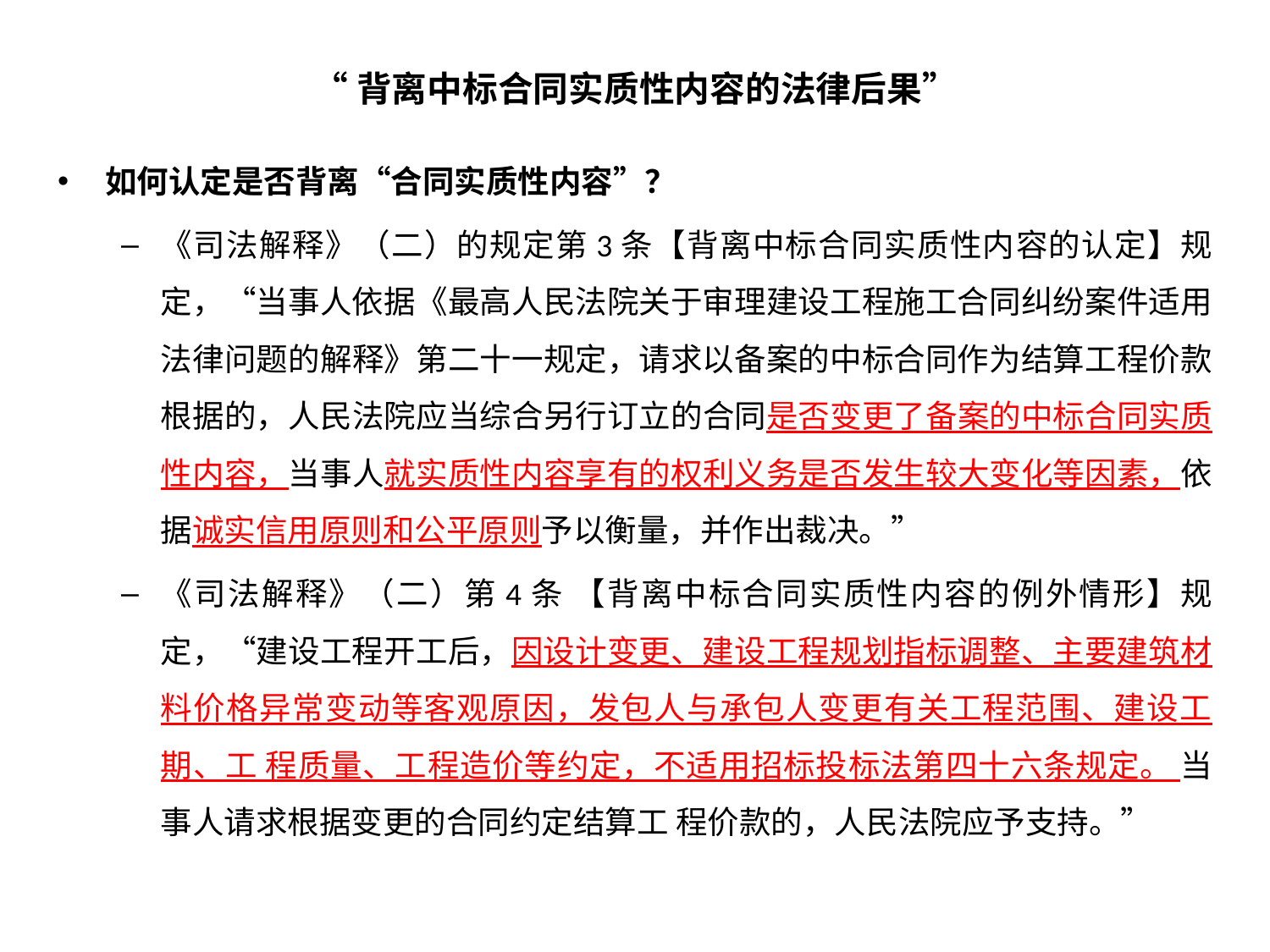

# “背离中标合同实质性内容的法律后果”
如何认定是否背离“合同实质性内容”？
《司法解释》（二）的规定第3条【背离中标合同实质性内容的认定】规定，“当事人依据《最高人民法院关于审理建设工程施工合同纠纷案件适用法律问题的解释》第二十一规定，请求以备案的中标合同作为结算工程价款根据的，人民法院应当综合另行订立的合同是否变更了备案的中标合同实质性内容，当事人就实质性内容享有的权利义务是否发生较大变化等因素，依据诚实信用原则和公平原则予以衡量，并作出裁决。”
《司法解释》（二）第4条 【背离中标合同实质性内容的例外情形】规定，“建设工程开工后，因设计变更、建设工程规划指标调整、主要建筑材料价格异常变动等客观原因，发包人与承包人变更有关工程范围、建设工 期、工 程质量、工程造价等约定，不适用招标投标法第四十六条规定。 当事人请求根据变更的合同约定结算工 程价款的，人民法院应予支持。”
13